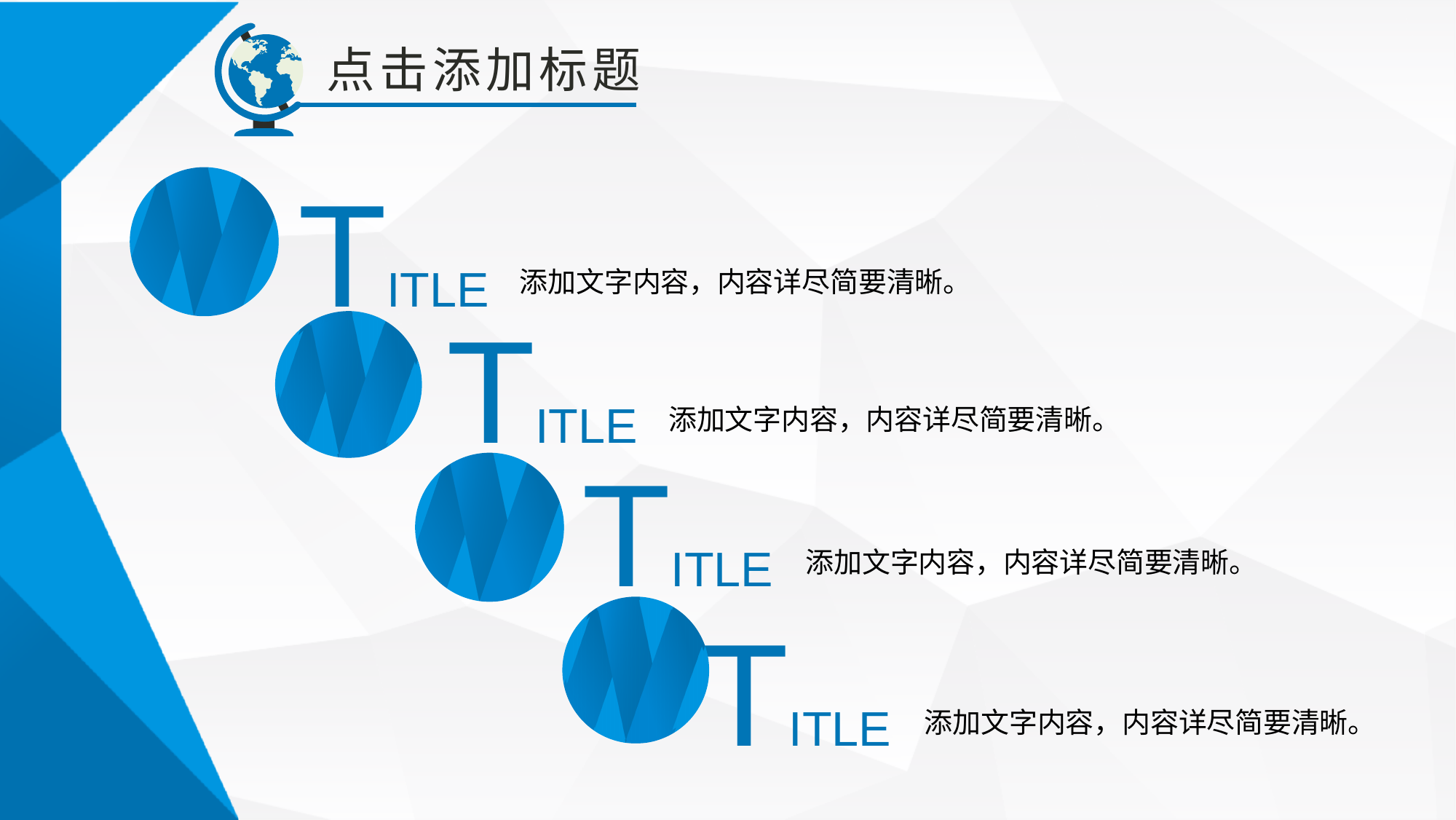

点击添加标题
TITLE

添加文字内容，内容详尽简要清晰。
TITLE

添加文字内容，内容详尽简要清晰。
TITLE

添加文字内容，内容详尽简要清晰。
TITLE

添加文字内容，内容详尽简要清晰。
YANSHIFU